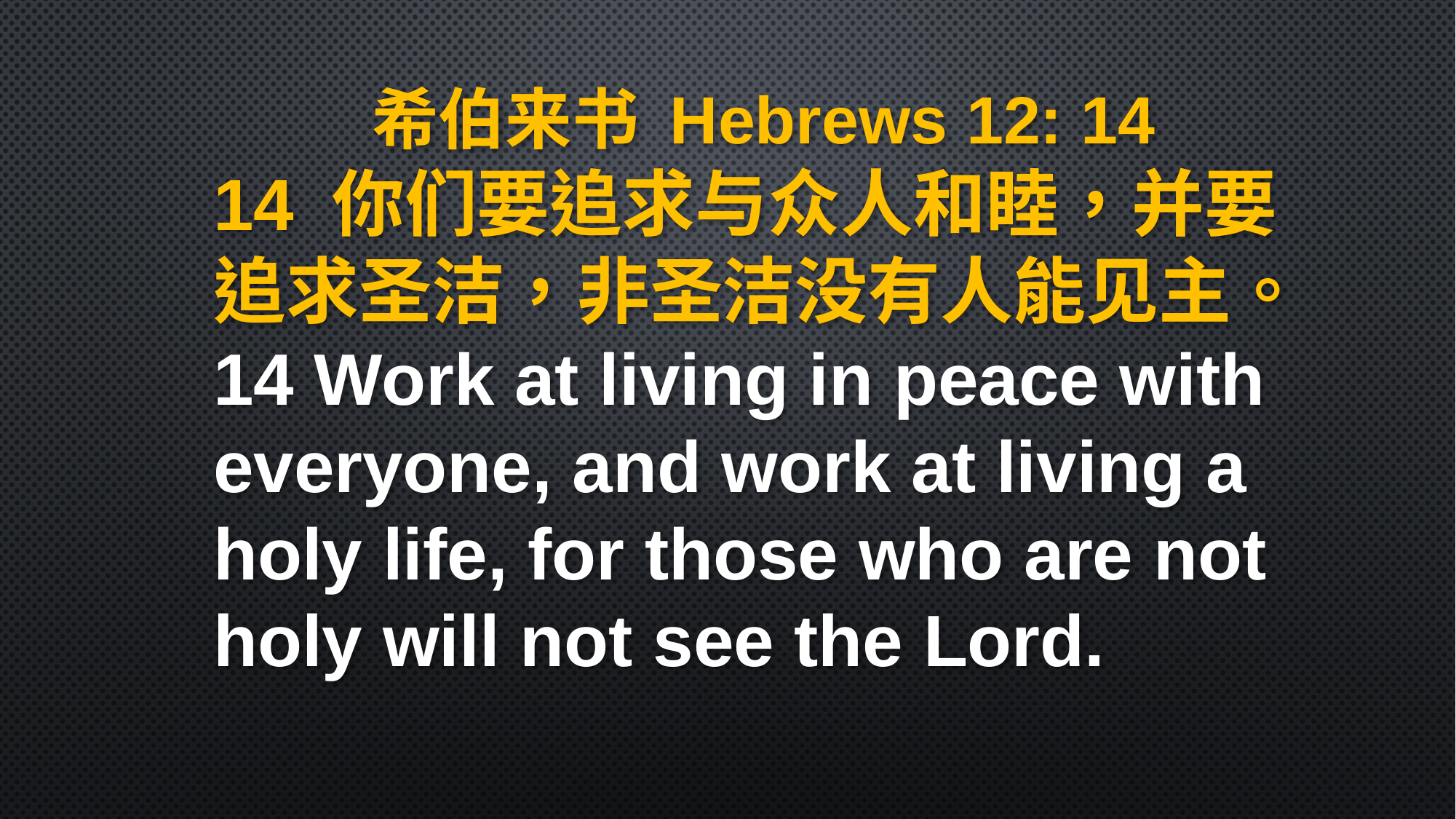

希伯来书 Hebrews 12: 14
14 你们要追求与众人和睦，并要追求圣洁，非圣洁没有人能见主。
14 Work at living in peace with everyone, and work at living a holy life, for those who are not holy will not see the Lord.